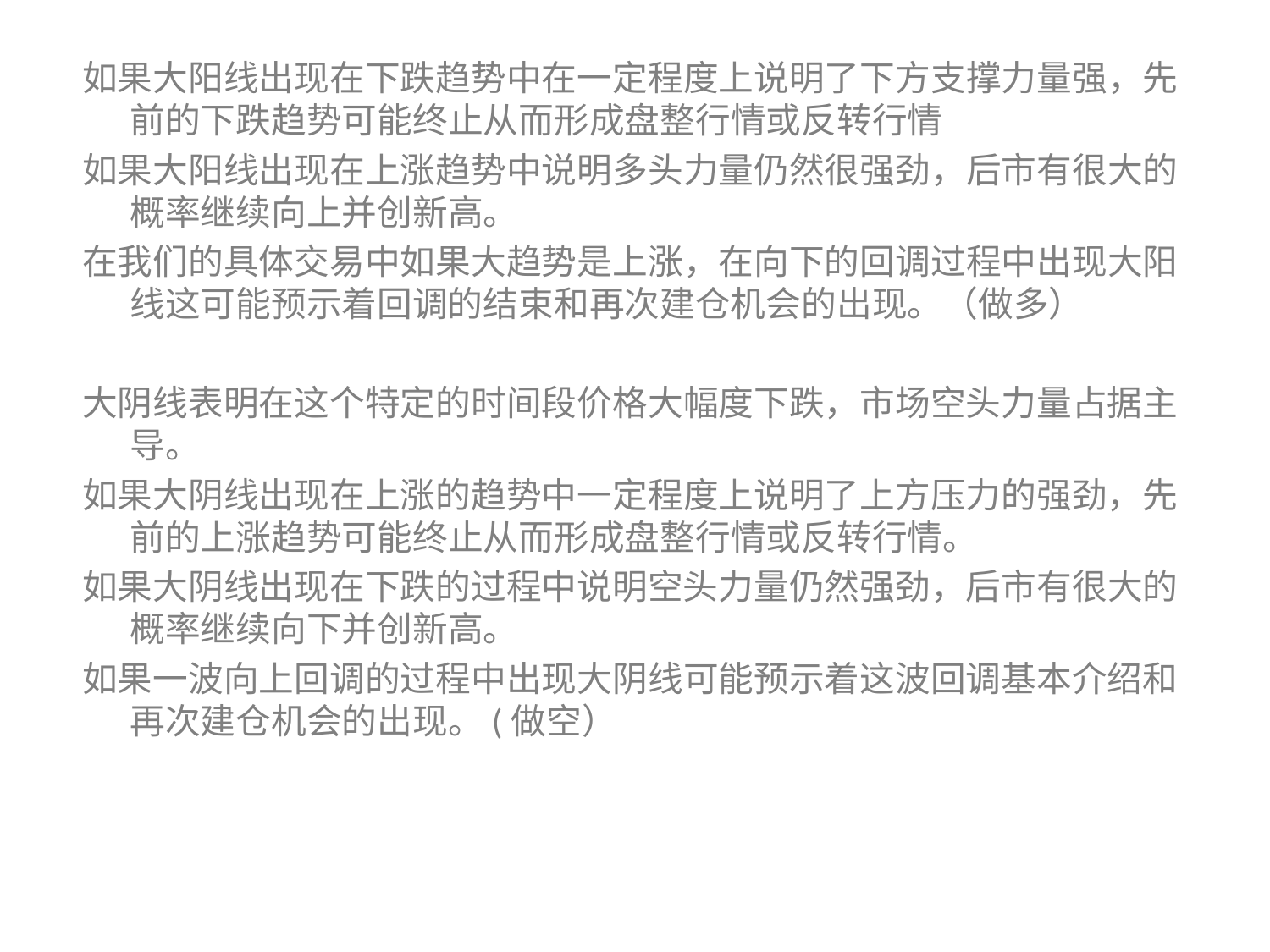

#
如果大阳线出现在下跌趋势中在一定程度上说明了下方支撑力量强，先前的下跌趋势可能终止从而形成盘整行情或反转行情
如果大阳线出现在上涨趋势中说明多头力量仍然很强劲，后市有很大的概率继续向上并创新高。
在我们的具体交易中如果大趋势是上涨，在向下的回调过程中出现大阳线这可能预示着回调的结束和再次建仓机会的出现。（做多）

大阴线表明在这个特定的时间段价格大幅度下跌，市场空头力量占据主导。
如果大阴线出现在上涨的趋势中一定程度上说明了上方压力的强劲，先前的上涨趋势可能终止从而形成盘整行情或反转行情。
如果大阴线出现在下跌的过程中说明空头力量仍然强劲，后市有很大的概率继续向下并创新高。
如果一波向上回调的过程中出现大阴线可能预示着这波回调基本介绍和再次建仓机会的出现。(做空）